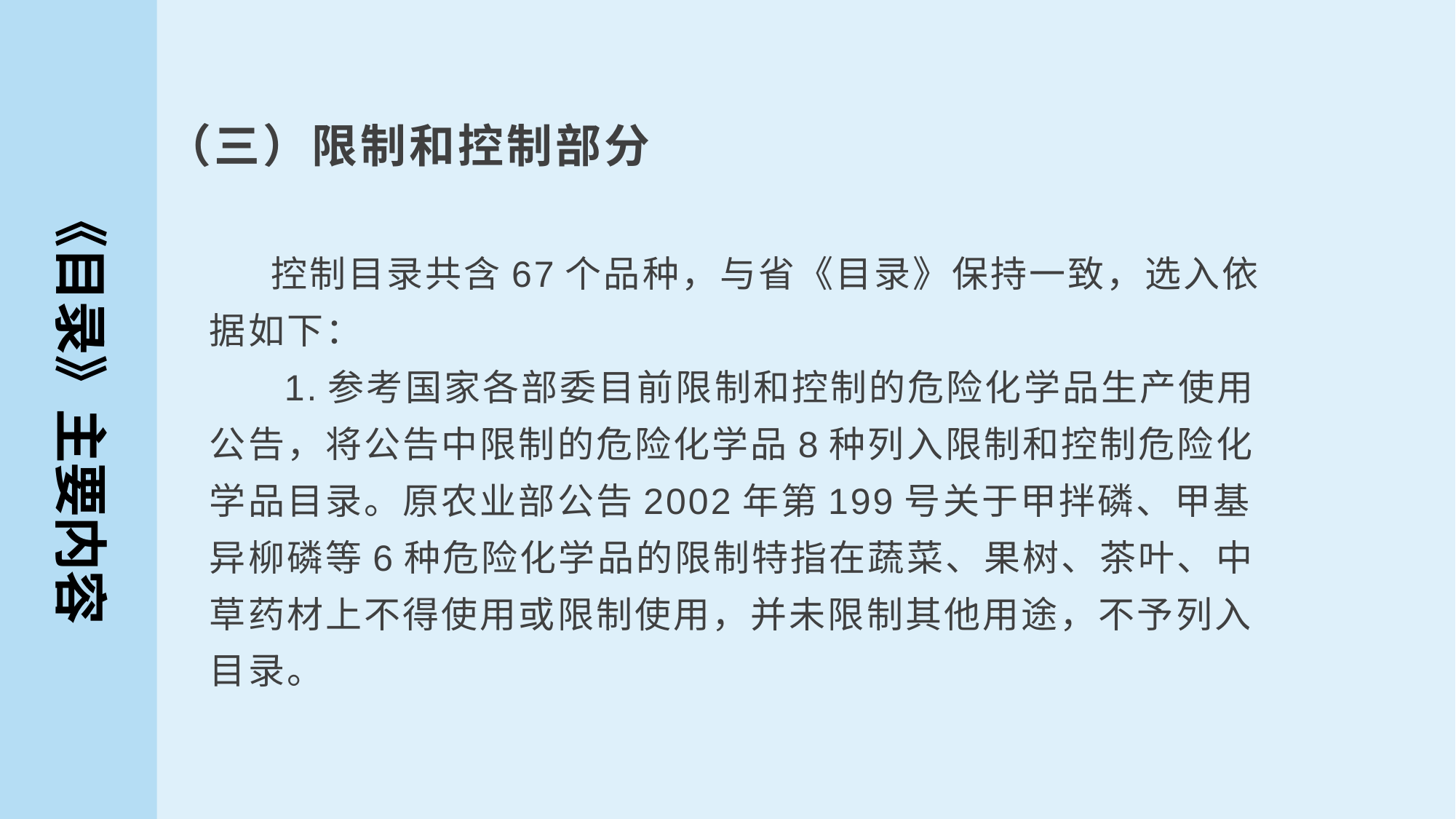

《目录》主要内容
# （三）限制和控制部分
      控制目录共含67个品种，与省《目录》保持一致，选入依据如下：
      1.参考国家各部委目前限制和控制的危险化学品生产使用公告，将公告中限制的危险化学品8种列入限制和控制危险化学品目录。原农业部公告2002年第199号关于甲拌磷、甲基异柳磷等6种危险化学品的限制特指在蔬菜、果树、茶叶、中草药材上不得使用或限制使用，并未限制其他用途，不予列入目录。